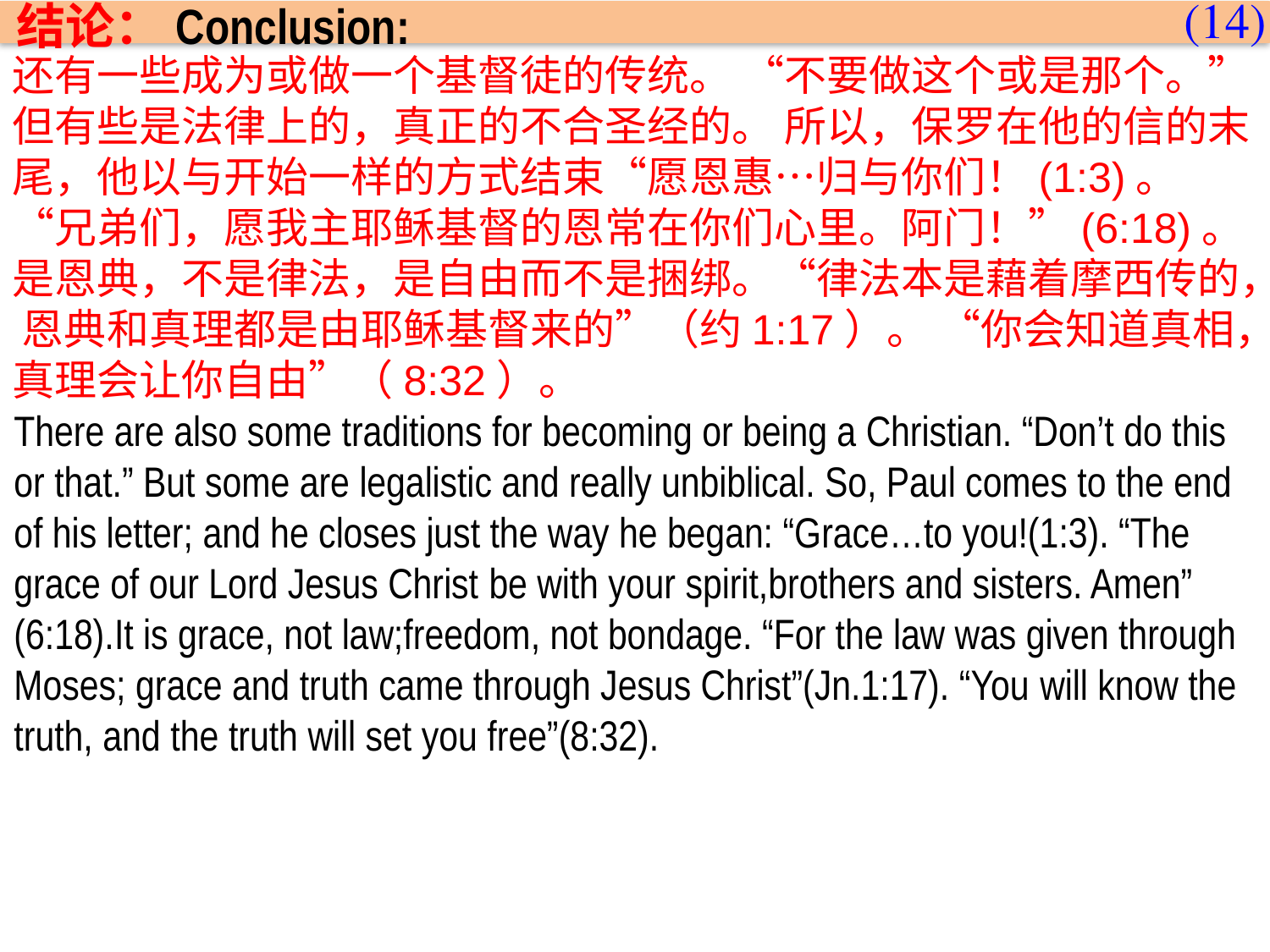

(14)
结论：Conclusion:

还有一些成为或做一个基督徒的传统。 “不要做这个或是那个。” 但有些是法律上的，真正的不合圣经的。 所以，保罗在他的信的末尾，他以与开始一样的方式结束“愿恩惠…归与你们！(1:3)。 “兄弟们，愿我主耶稣基督的恩常在你们心里。阿门！”(6:18)。 是恩典，不是律法，是自由而不是捆绑。“律法本是藉着摩西传的， 恩典和真理都是由耶稣基督来的”（约1:17）。 “你会知道真相，真理会让你自由”（8:32）。
There are also some traditions for becoming or being a Christian. “Don’t do this or that.” But some are legalistic and really unbiblical. So, Paul comes to the end of his letter; and he closes just the way he began: “Grace…to you!(1:3). “The grace of our Lord Jesus Christ be with your spirit,brothers and sisters. Amen”
(6:18).It is grace, not law;freedom, not bondage. “For the law was given through Moses; grace and truth came through Jesus Christ”(Jn.1:17). “You will know the
truth, and the truth will set you free”(8:32).